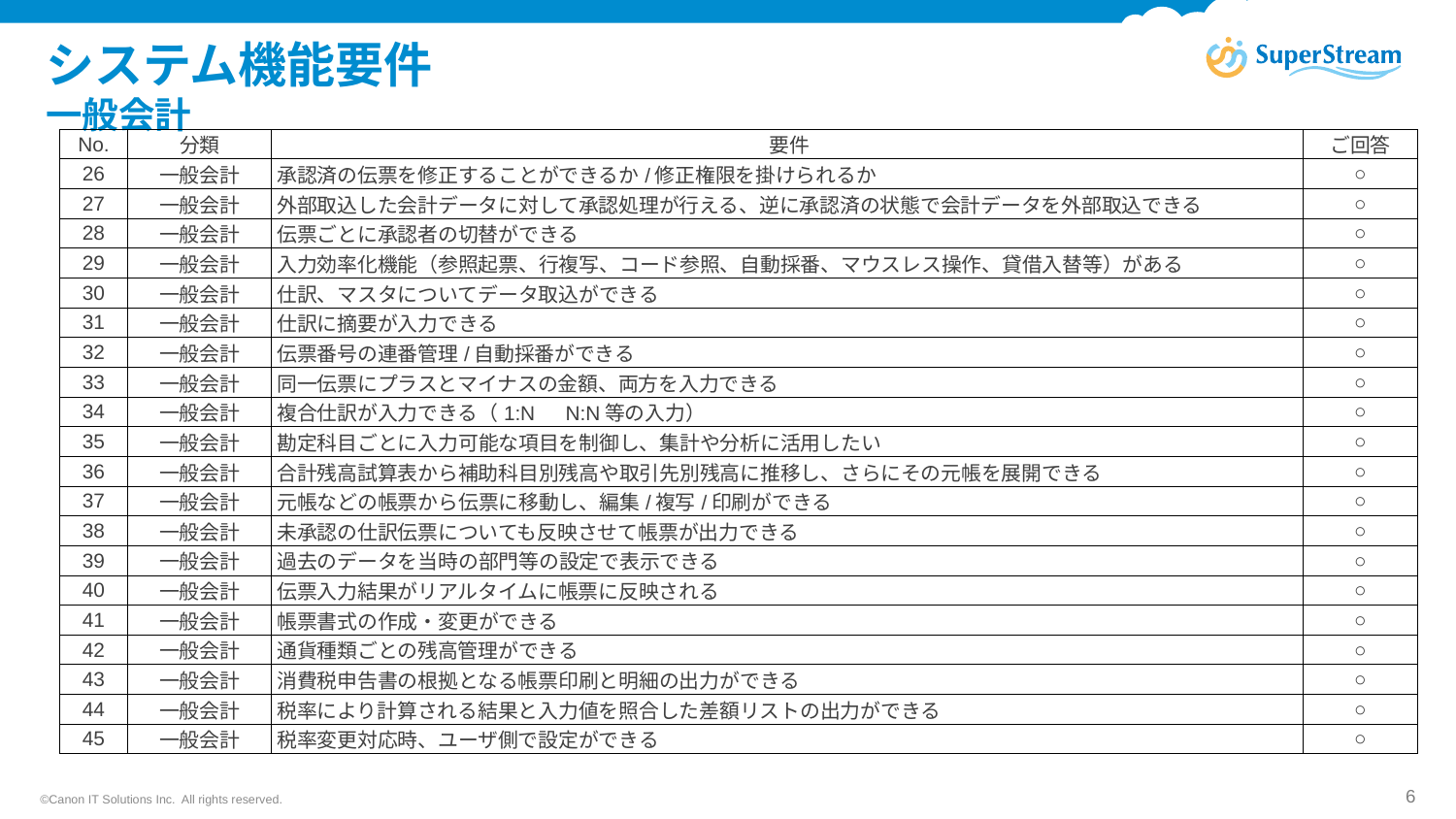

# システム機能要件 一般会計
| No. | 分類 | 要件 | ご回答 |
| --- | --- | --- | --- |
| 26 | 一般会計 | 承認済の伝票を修正することができるか/修正権限を掛けられるか | ○ |
| 27 | 一般会計 | 外部取込した会計データに対して承認処理が行える、逆に承認済の状態で会計データを外部取込できる | ○ |
| 28 | 一般会計 | 伝票ごとに承認者の切替ができる | ○ |
| 29 | 一般会計 | 入力効率化機能（参照起票、行複写、コード参照、自動採番、マウスレス操作、貸借入替等）がある | ○ |
| 30 | 一般会計 | 仕訳、マスタについてデータ取込ができる | ○ |
| 31 | 一般会計 | 仕訳に摘要が入力できる | ○ |
| 32 | 一般会計 | 伝票番号の連番管理/自動採番ができる | ○ |
| 33 | 一般会計 | 同一伝票にプラスとマイナスの金額、両方を入力できる | ○ |
| 34 | 一般会計 | 複合仕訳が入力できる（1:N　N:N等の入力） | ○ |
| 35 | 一般会計 | 勘定科目ごとに入力可能な項目を制御し、集計や分析に活用したい | ○ |
| 36 | 一般会計 | 合計残高試算表から補助科目別残高や取引先別残高に推移し、さらにその元帳を展開できる | ○ |
| 37 | 一般会計 | 元帳などの帳票から伝票に移動し、編集/複写/印刷ができる | ○ |
| 38 | 一般会計 | 未承認の仕訳伝票についても反映させて帳票が出力できる | ○ |
| 39 | 一般会計 | 過去のデータを当時の部門等の設定で表示できる | ○ |
| 40 | 一般会計 | 伝票入力結果がリアルタイムに帳票に反映される | ○ |
| 41 | 一般会計 | 帳票書式の作成・変更ができる | ○ |
| 42 | 一般会計 | 通貨種類ごとの残高管理ができる | ○ |
| 43 | 一般会計 | 消費税申告書の根拠となる帳票印刷と明細の出力ができる | ○ |
| 44 | 一般会計 | 税率により計算される結果と入力値を照合した差額リストの出力ができる | ○ |
| 45 | 一般会計 | 税率変更対応時、ユーザ側で設定ができる | ○ |
©Canon IT Solutions Inc.  All rights reserved.
6